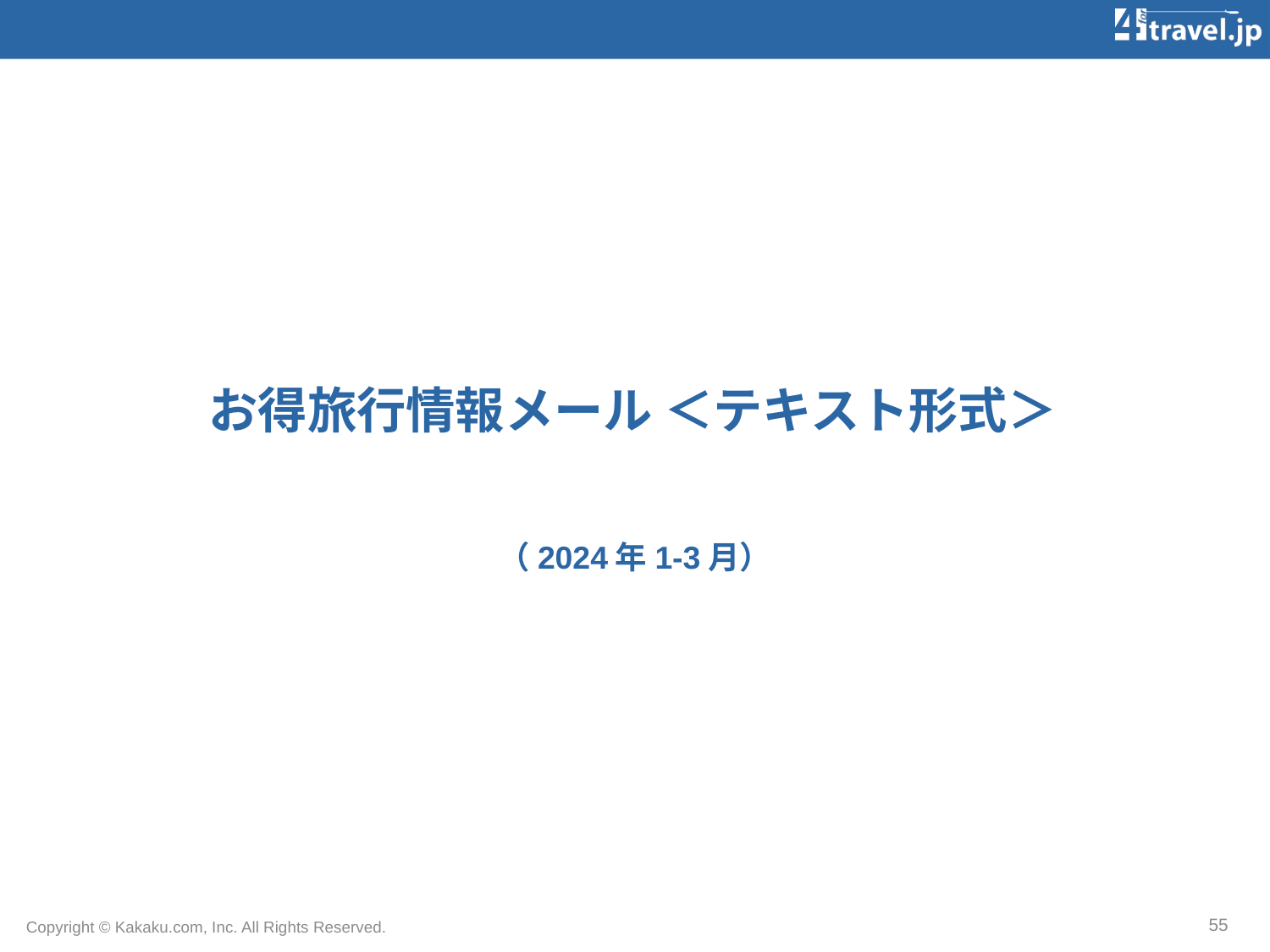

# お得旅行情報メール ＜テキスト形式＞
（2024年1-3月）
55
Copyright © Kakaku.com, Inc. All Rights Reserved.